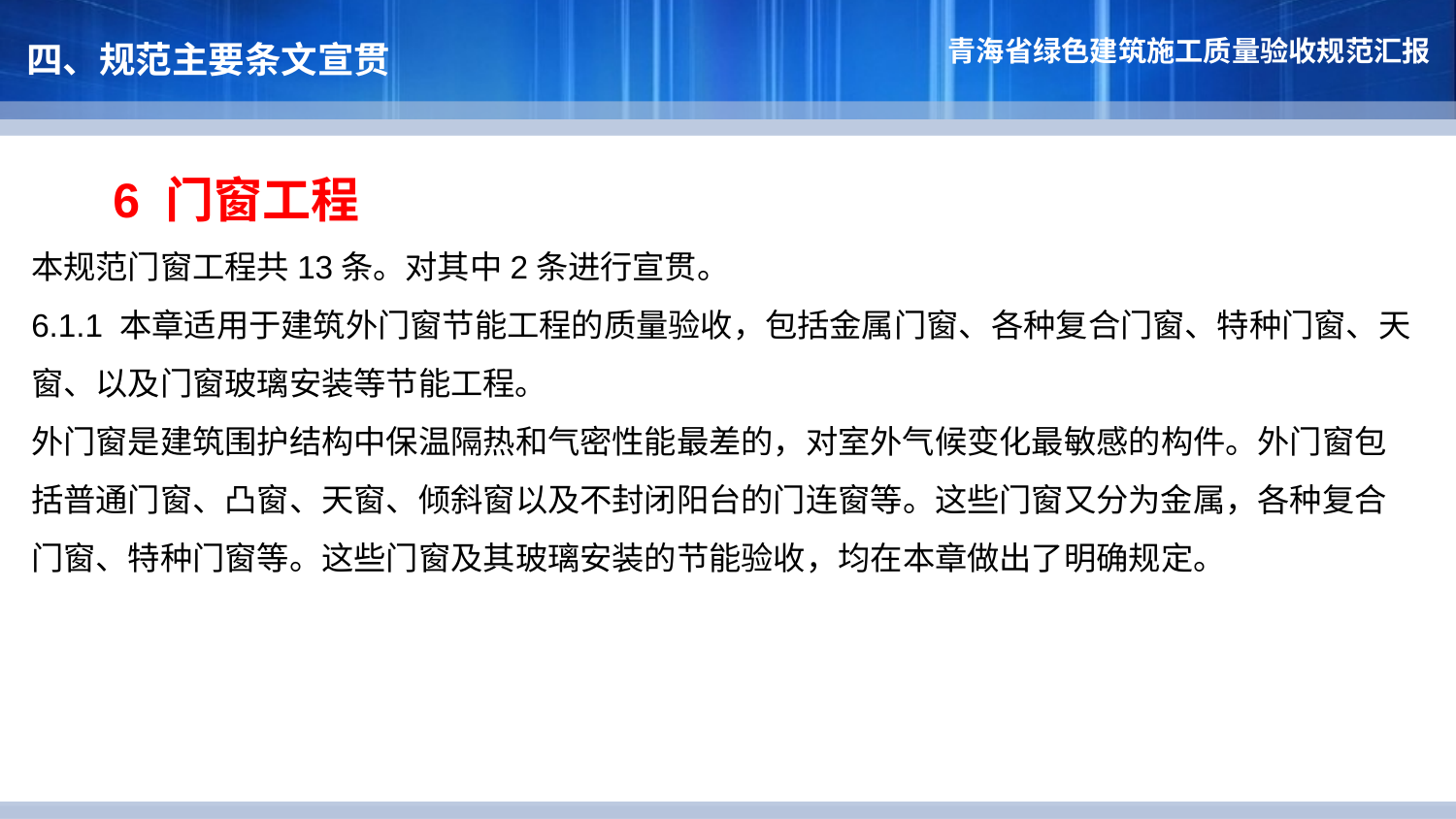

四、规范主要条文宣贯
      6 门窗工程
本规范门窗工程共13条。对其中2条进行宣贯。
6.1.1 本章适用于建筑外门窗节能工程的质量验收，包括金属门窗、各种复合门窗、特种门窗、天窗、以及门窗玻璃安装等节能工程。
外门窗是建筑围护结构中保温隔热和气密性能最差的，对室外气候变化最敏感的构件。外门窗包括普通门窗、凸窗、天窗、倾斜窗以及不封闭阳台的门连窗等。这些门窗又分为金属，各种复合门窗、特种门窗等。这些门窗及其玻璃安装的节能验收，均在本章做出了明确规定。